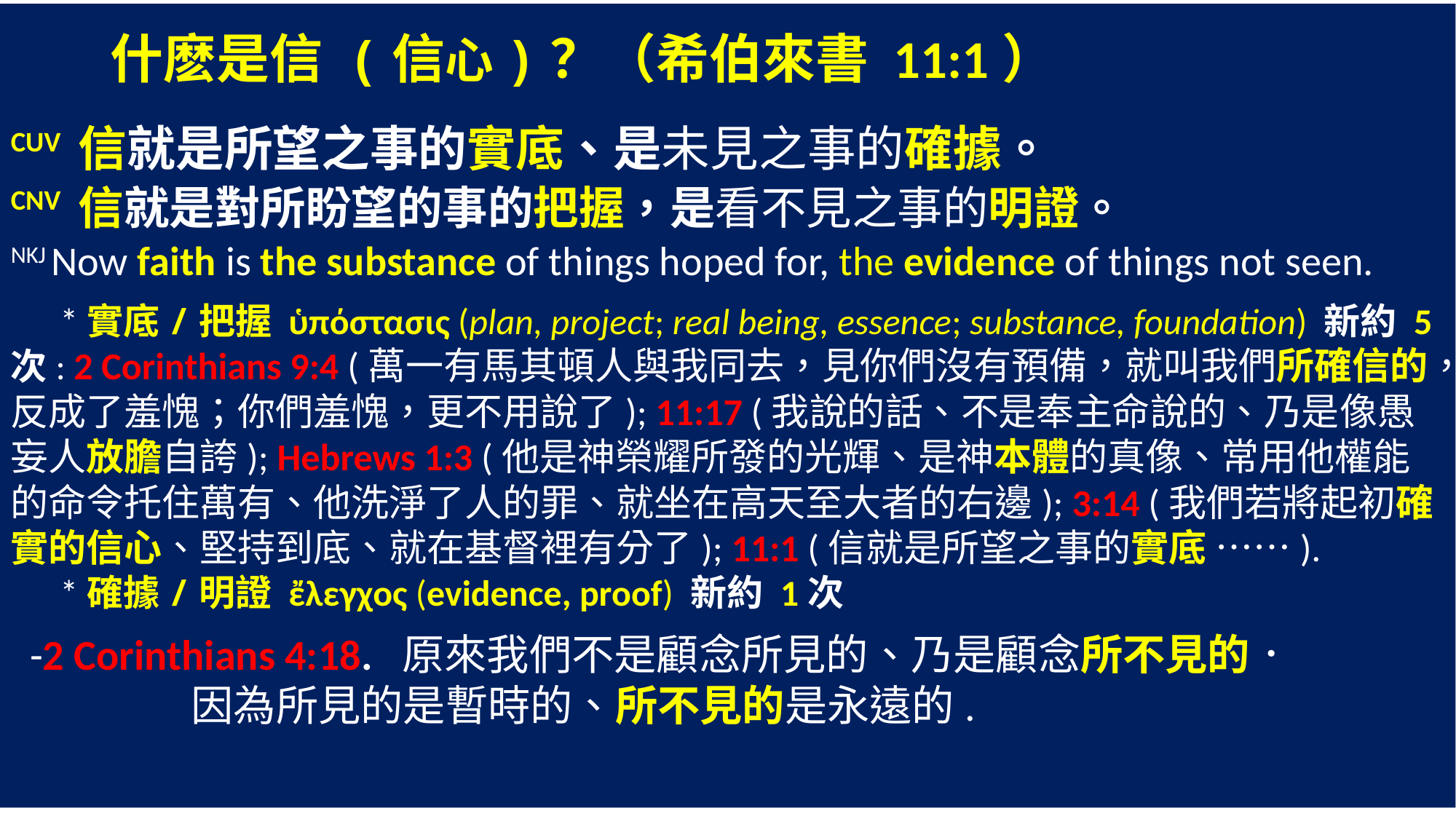

什麽是信 (信心)？（希伯來書 11:1）

CUV 信就是所望之事的實底、是未見之事的確據。
CNV 信就是對所盼望的事的把握，是看不見之事的明證。
NKJ Now faith is the substance of things hoped for, the evidence of things not seen.

      *實底/把握 ὑπόστασις (plan, project; real being, essence; substance, foundation) 新約 5次: 2 Corinthians 9:4 (萬一有馬其頓人與我同去，見你們沒有預備，就叫我們所確信的，反成了羞愧；你們羞愧，更不用說了); 11:17 (我說的話、不是奉主命說的、乃是像愚妄人放膽自誇); Hebrews 1:3 (他是神榮耀所發的光輝、是神本體的真像、常用他權能的命令托住萬有、他洗淨了人的罪、就坐在高天至大者的右邊); 3:14 (我們若將起初確實的信心、堅持到底、就在基督裡有分了); 11:1 (信就是所望之事的實底 ……).
      *確據/明證 ἔλεγχος (evidence, proof) 新約 1次

  -2 Corinthians 4:18.  原來我們不是顧念所見的、乃是顧念所不見的．
                  因為所見的是暫時的、所不見的是永遠的.